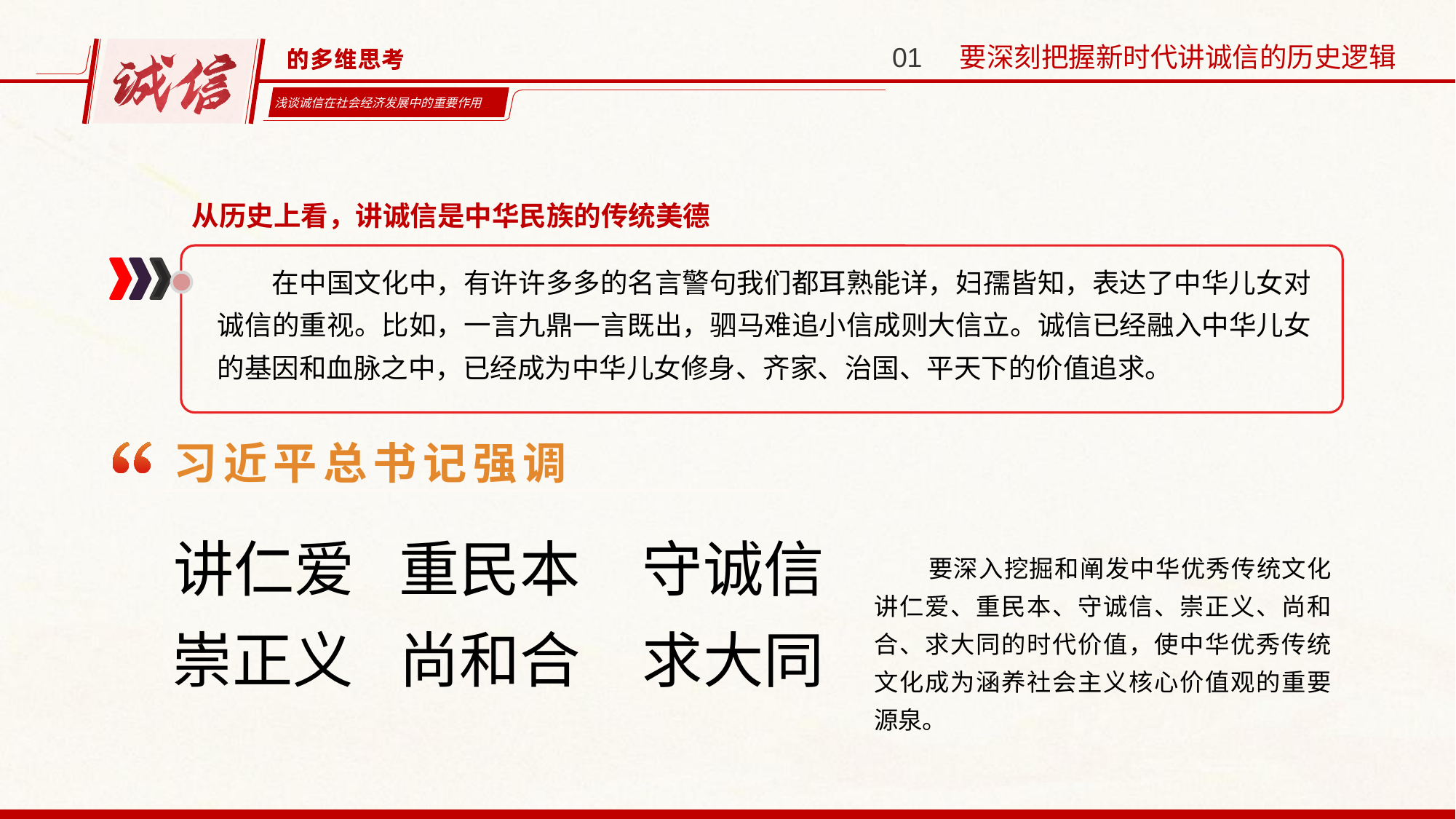

01    要深刻把握新时代讲诚信的历史逻辑
从历史上看，讲诚信是中华民族的传统美德

在中国文化中，有许许多多的名言警句我们都耳熟能详，妇孺皆知，表达了中华儿女对诚信的重视。比如，一言九鼎一言既出，驷马难追小信成则大信立。诚信已经融入中华儿女的基因和血脉之中，已经成为中华儿女修身、齐家、治国、平天下的价值追求。

习近平总书记强调

讲仁爱
重民本
守诚信
要深入挖掘和阐发中华优秀传统文化讲仁爱、重民本、守诚信、崇正义、尚和合、求大同的时代价值，使中华优秀传统文化成为涵养社会主义核心价值观的重要源泉。
崇正义
尚和合
求大同